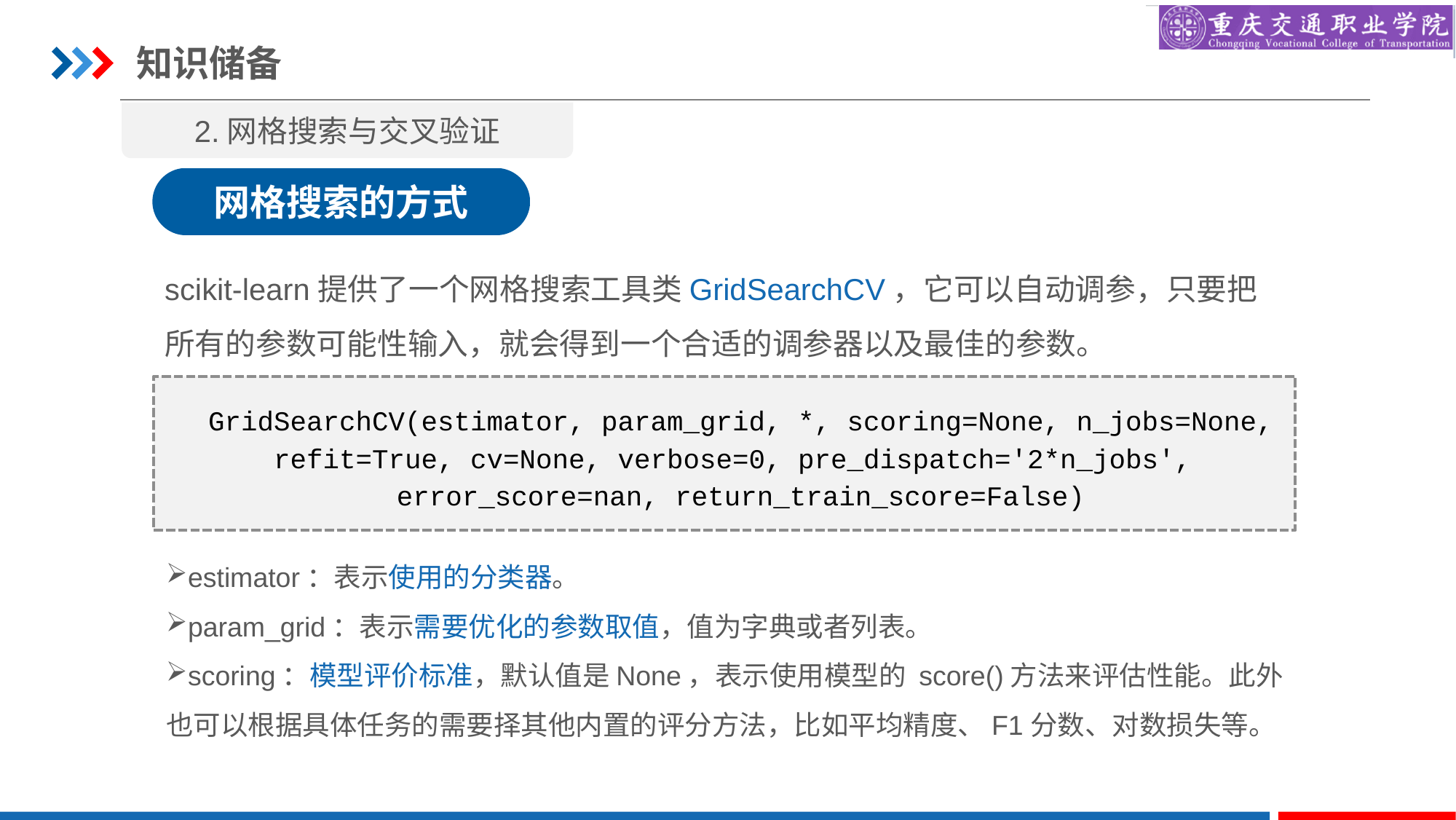

知识储备

2.网格搜索与交叉验证
网格搜索的方式
scikit-learn提供了一个网格搜索工具类GridSearchCV，它可以自动调参，只要把所有的参数可能性输入，就会得到一个合适的调参器以及最佳的参数。

GridSearchCV(estimator, param_grid, *, scoring=None, n_jobs=None,
refit=True, cv=None, verbose=0, pre_dispatch='2*n_jobs',
error_score=nan, return_train_score=False)
estimator：表示使用的分类器。
param_grid：表示需要优化的参数取值，值为字典或者列表。
scoring：模型评价标准，默认值是None，表示使用模型的 score()方法来评估性能。此外也可以根据具体任务的需要择其他内置的评分方法，比如平均精度、F1分数、对数损失等。